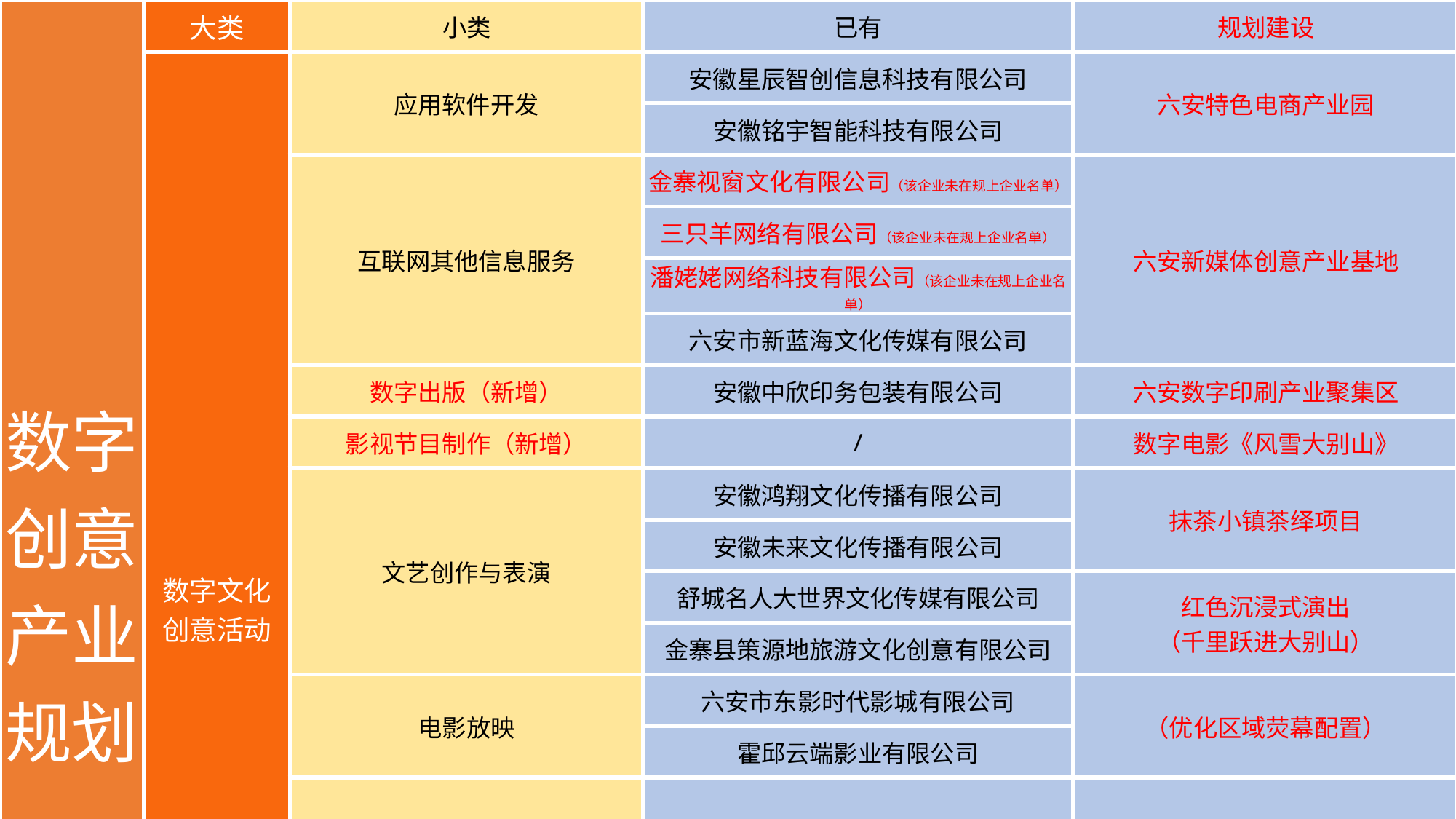

| 数字创意产业规划 | 大类 | 小类 | 已有 | 规划建设 |
| --- | --- | --- | --- | --- |
|  | 数字文化 创意活动 | 应用软件开发 | 安徽星辰智创信息科技有限公司 | 六安特色电商产业园 |
|  |  |  | 安徽铭宇智能科技有限公司 |  |
|  |  | 互联网其他信息服务 | 金寨视窗文化有限公司（该企业未在规上企业名单） | 六安新媒体创意产业基地 |
|  |  |  | 三只羊网络有限公司（该企业未在规上企业名单） |  |
|  |  |  | 潘姥姥网络科技有限公司（该企业未在规上企业名单） |  |
|  |  |  | 六安市新蓝海文化传媒有限公司 |  |
|  |  | 数字出版（新增） | 安徽中欣印务包装有限公司 | 六安数字印刷产业聚集区 |
|  |  | 影视节目制作（新增） | / | 数字电影《风雪大别山》 |
|  |  | 文艺创作与表演 | 安徽鸿翔文化传播有限公司 | 抹茶小镇茶绎项目 |
|  |  |  | 安徽未来文化传播有限公司 |  |
|  |  |  | 舒城名人大世界文化传媒有限公司 | 红色沉浸式演出 （千里跃进大别山） |
|  |  |  | 金寨县策源地旅游文化创意有限公司 |  |
|  |  | 电影放映 | 六安市东影时代影城有限公司 | （优化区域荧幕配置） |
|  |  |  | 霍邱云端影业有限公司 |  |
|  |  | 其他数字内容服务（新增） | / | 皋城往事：六安非遗文化产业园 |